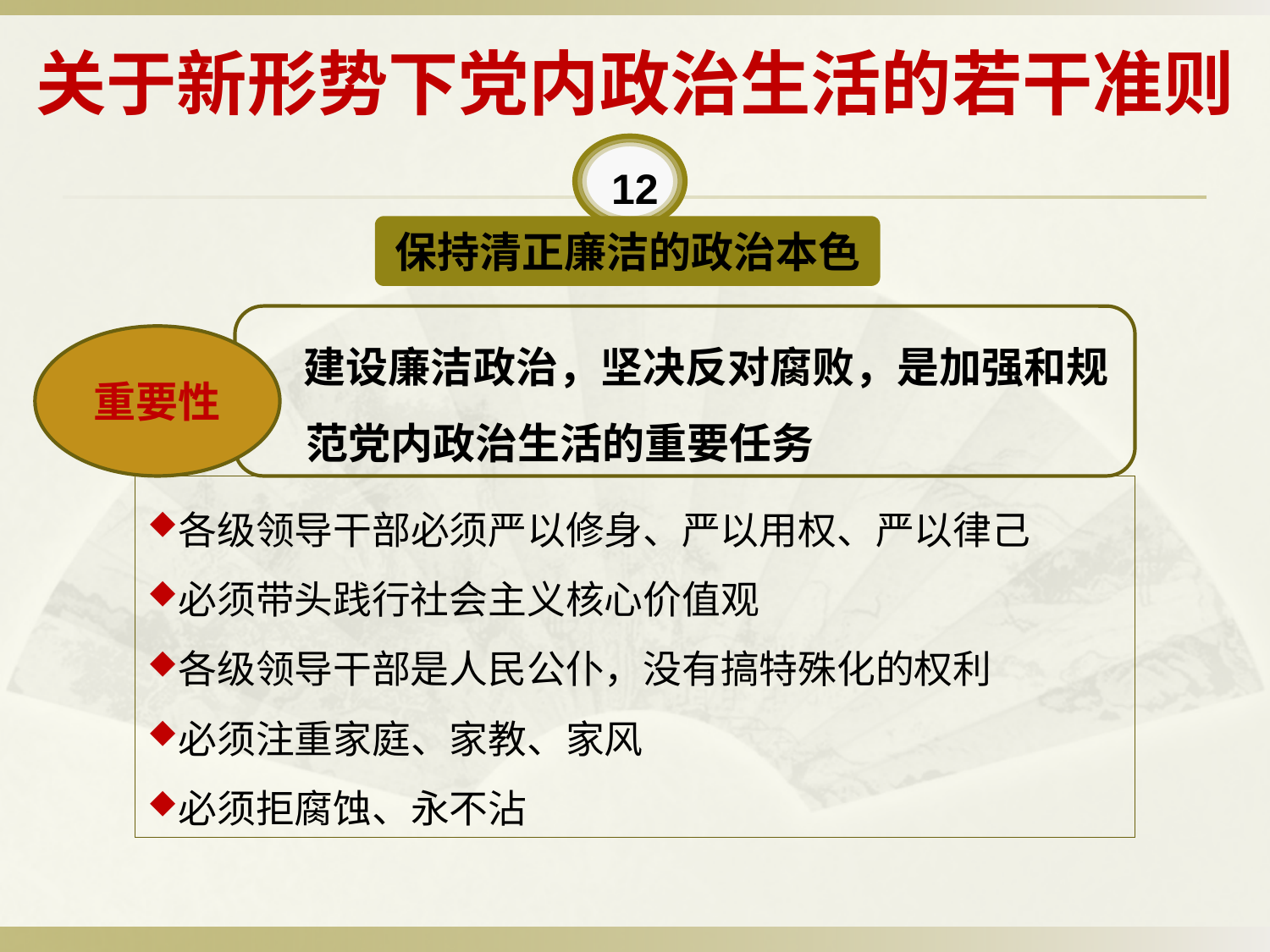

# 关于新形势下党内政治生活的若干准则

12
保持清正廉洁的政治本色
    建设廉洁政治，坚决反对腐败，是加强和规范党内政治生活的重要任务
重要性
各级领导干部必须严以修身、严以用权、严以律己
必须带头践行社会主义核心价值观
各级领导干部是人民公仆，没有搞特殊化的权利
必须注重家庭、家教、家风
必须拒腐蚀、永不沾